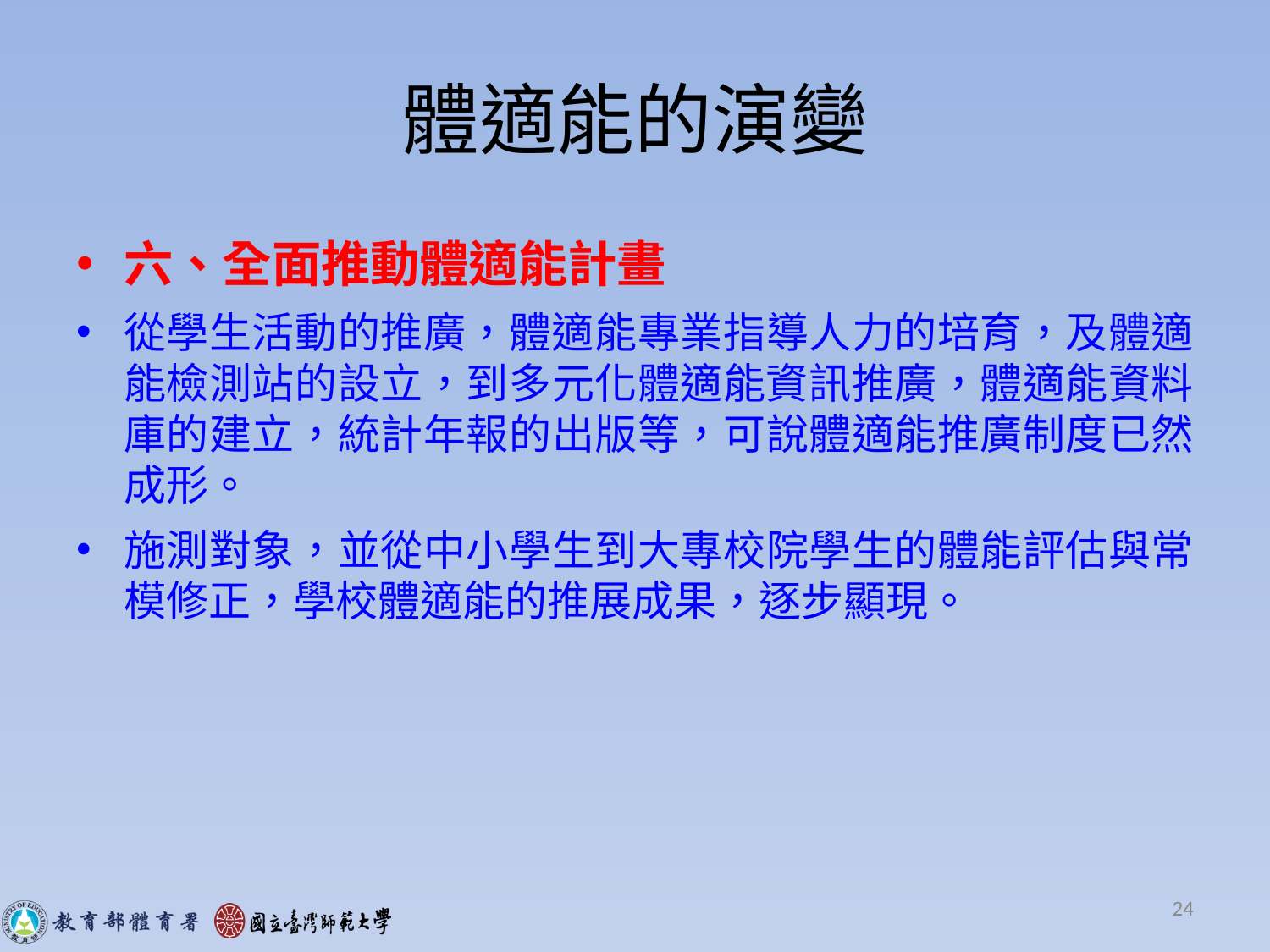

# 體適能的演變
六、全面推動體適能計畫
從學生活動的推廣，體適能專業指導人力的培育，及體適能檢測站的設立，到多元化體適能資訊推廣，體適能資料庫的建立，統計年報的出版等，可說體適能推廣制度已然成形。
施測對象，並從中小學生到大專校院學生的體能評估與常模修正，學校體適能的推展成果，逐步顯現。
24